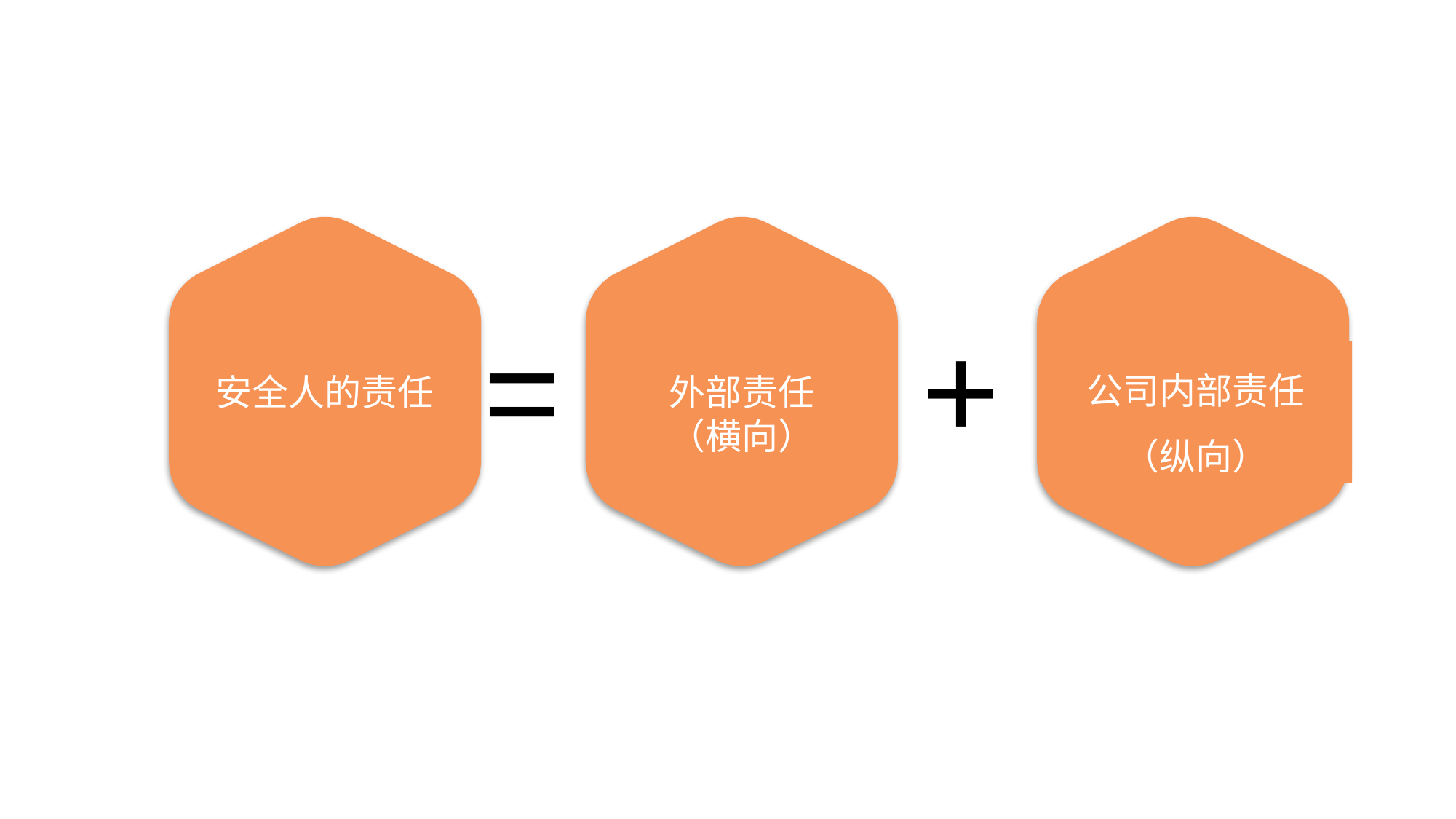

+
=
公司内部责任
（纵向）
安全人的责任
外部责任
（横向）